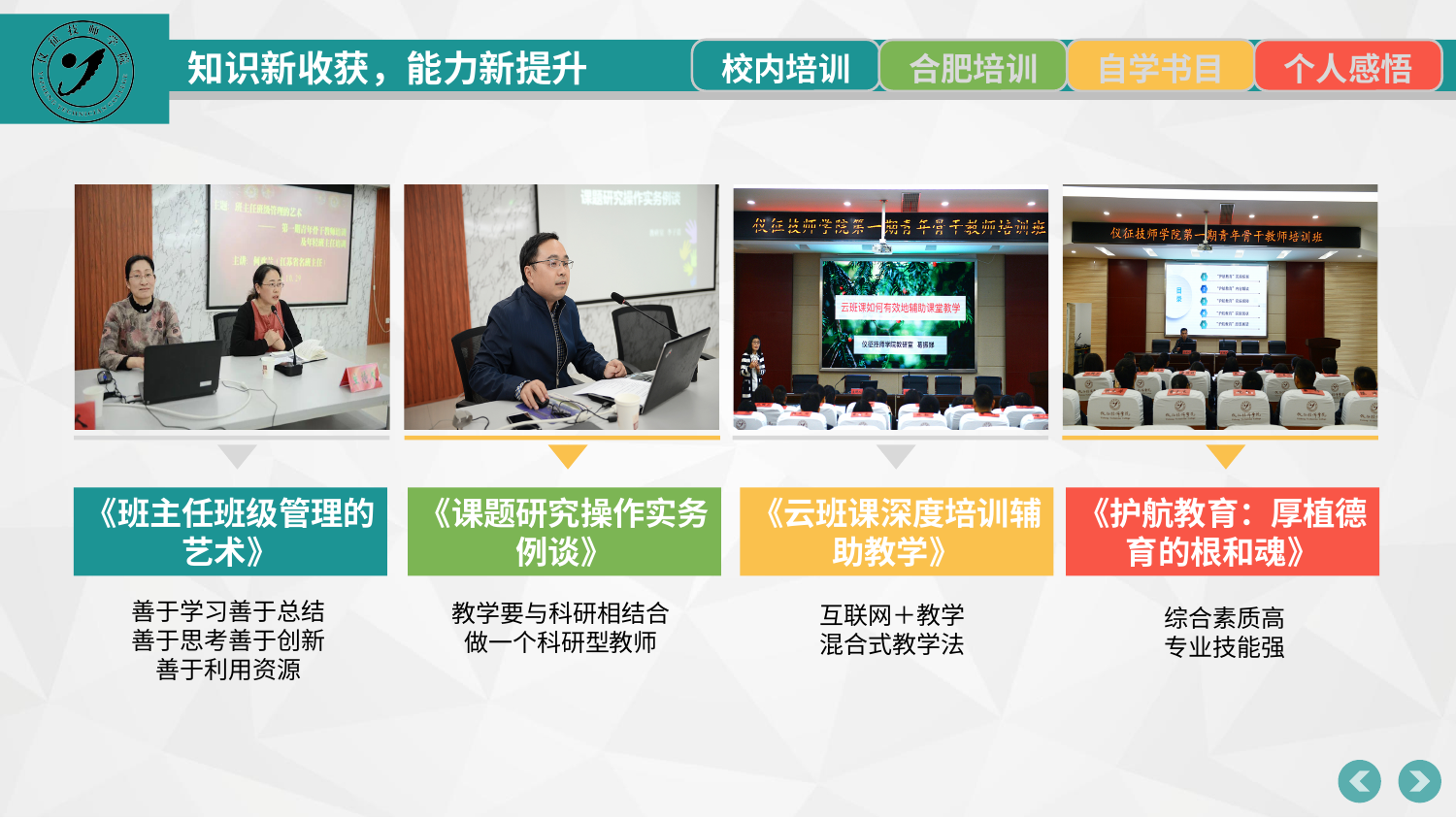

知识新收获，能力新提升

《班主任班级管理的艺术》
《课题研究操作实务例谈》
《云班课深度培训辅助教学》
《护航教育：厚植德育的根和魂》
善于学习善于总结
善于思考善于创新
善于利用资源
教学要与科研相结合
做一个科研型教师
互联网＋教学
混合式教学法
综合素质高
专业技能强